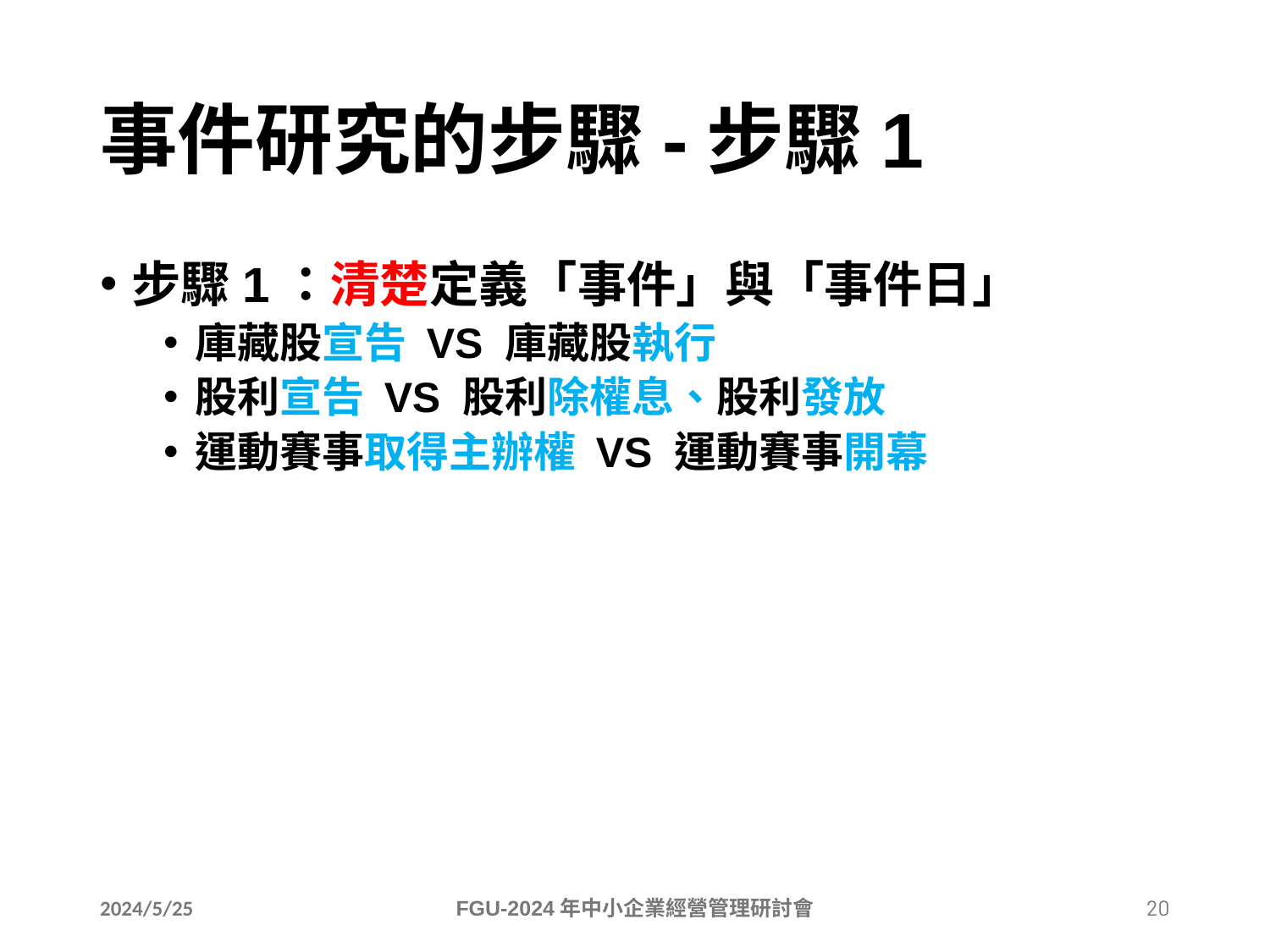

# 事件研究的步驟-步驟1
步驟1：清楚定義「事件」與「事件日」
庫藏股宣告 VS 庫藏股執行
股利宣告 VS 股利除權息、股利發放
運動賽事取得主辦權 VS 運動賽事開幕
2024/5/25
FGU-2024年中小企業經營管理研討會
20